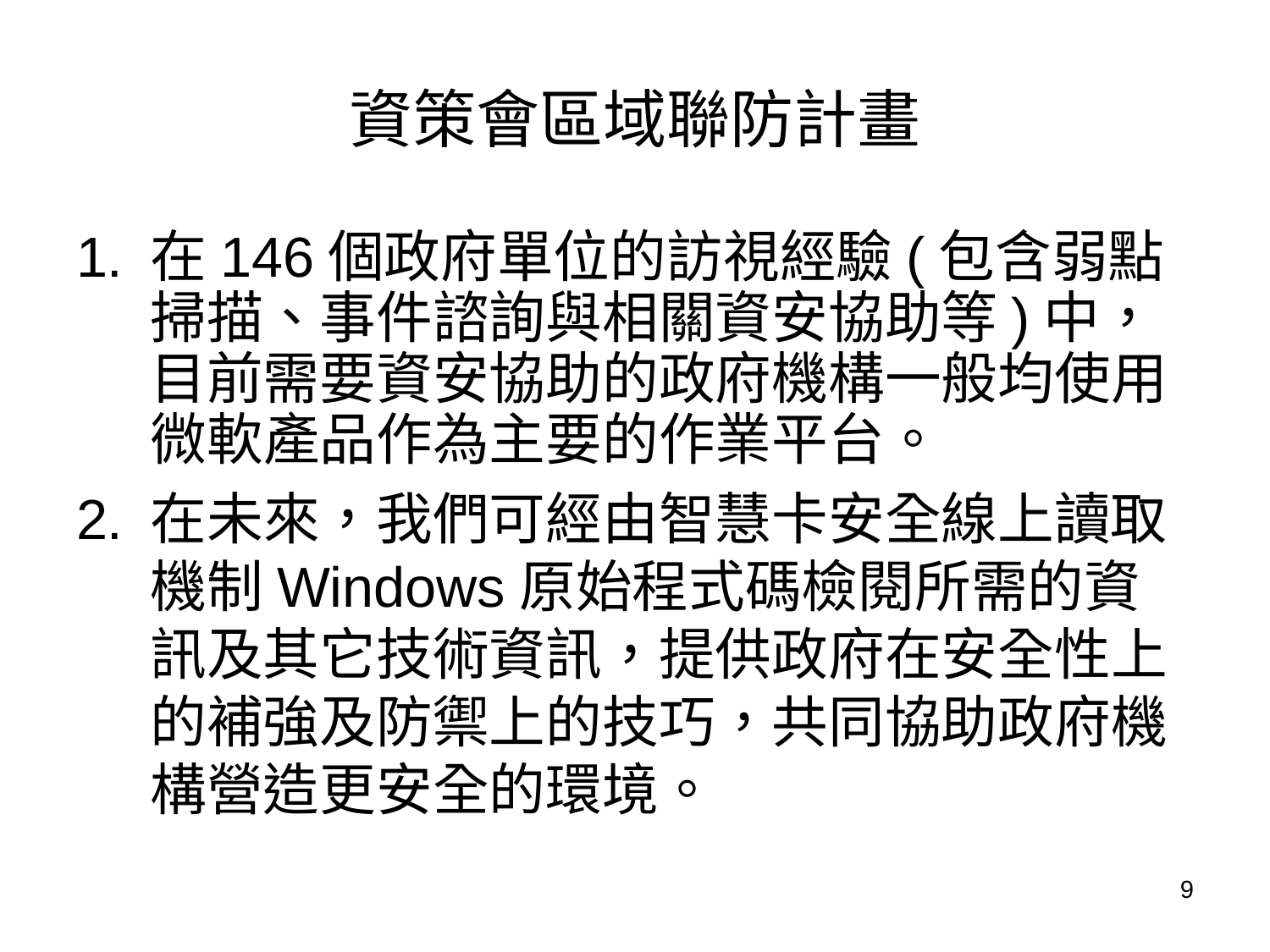

# 資策會區域聯防計畫
在146個政府單位的訪視經驗(包含弱點掃描、事件諮詢與相關資安協助等)中，目前需要資安協助的政府機構一般均使用微軟產品作為主要的作業平台。
在未來，我們可經由智慧卡安全線上讀取機制Windows原始程式碼檢閱所需的資訊及其它技術資訊，提供政府在安全性上的補強及防禦上的技巧，共同協助政府機構營造更安全的環境。
9